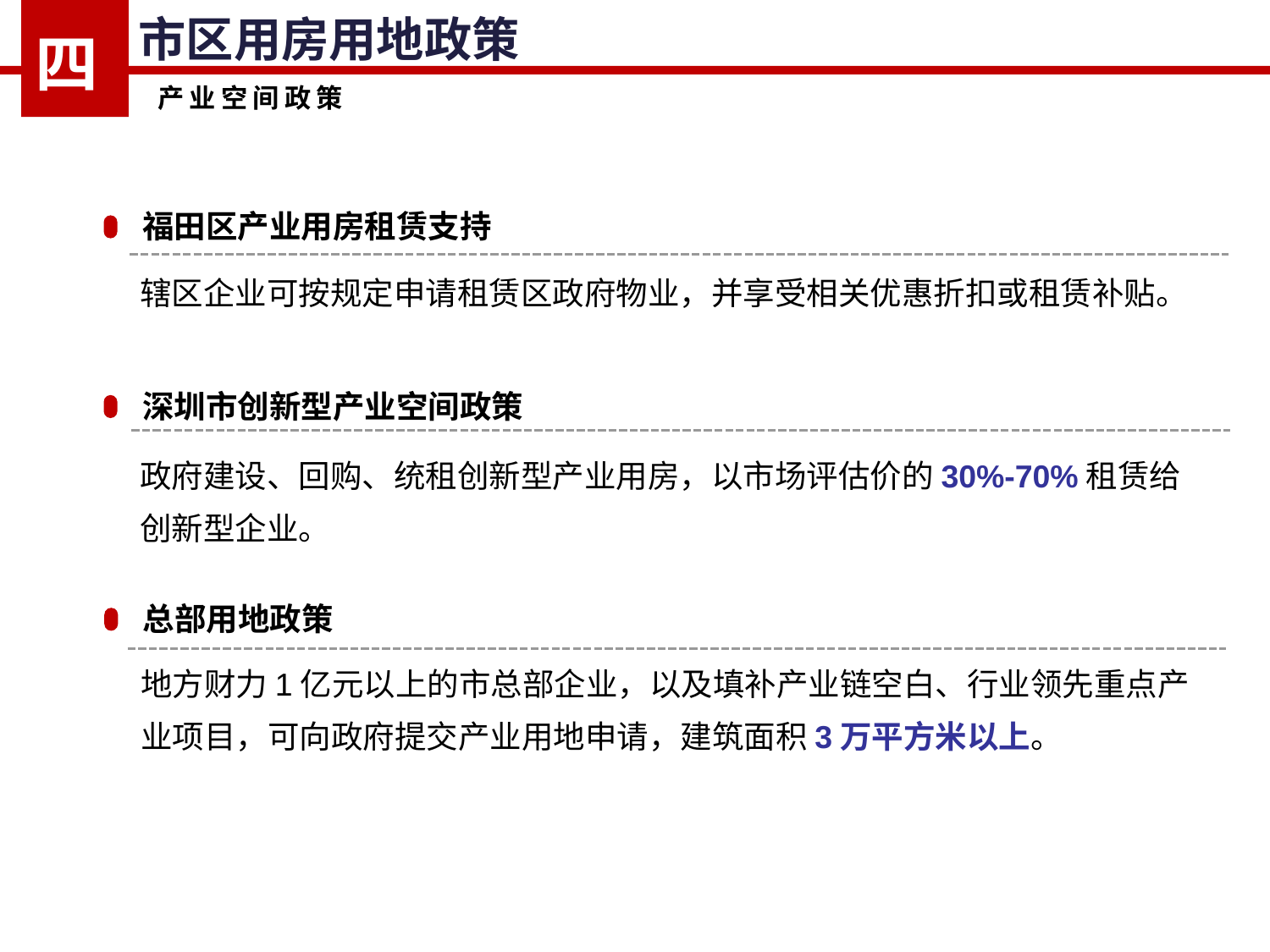

四
市区用房用地政策

产业空间政策
福田区产业用房租赁支持

辖区企业可按规定申请租赁区政府物业，并享受相关优惠折扣或租赁补贴。
深圳市创新型产业空间政策

政府建设、回购、统租创新型产业用房，以市场评估价的30%-70%租赁给创新型企业。
总部用地政策

地方财力1亿元以上的市总部企业，以及填补产业链空白、行业领先重点产业项目，可向政府提交产业用地申请，建筑面积3万平方米以上。